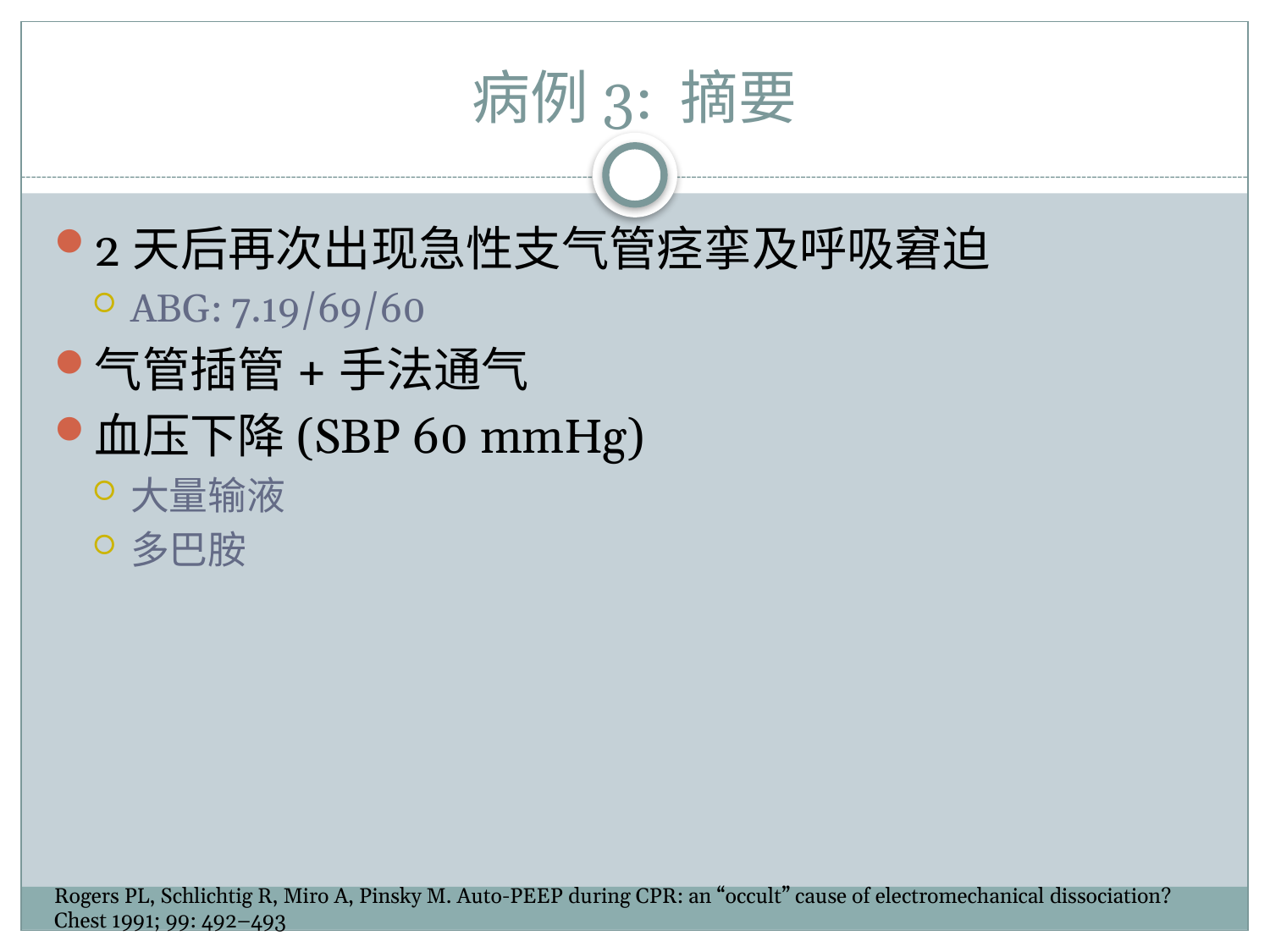

# 病例3: 摘要
2天后再次出现急性支气管痉挛及呼吸窘迫
ABG: 7.19/69/60
气管插管+手法通气
血压下降(SBP 60 mmHg)
大量输液
多巴胺
Rogers PL, Schlichtig R, Miro A, Pinsky M. Auto-PEEP during CPR: an “occult” cause of electromechanical dissociation? Chest 1991; 99: 492–493